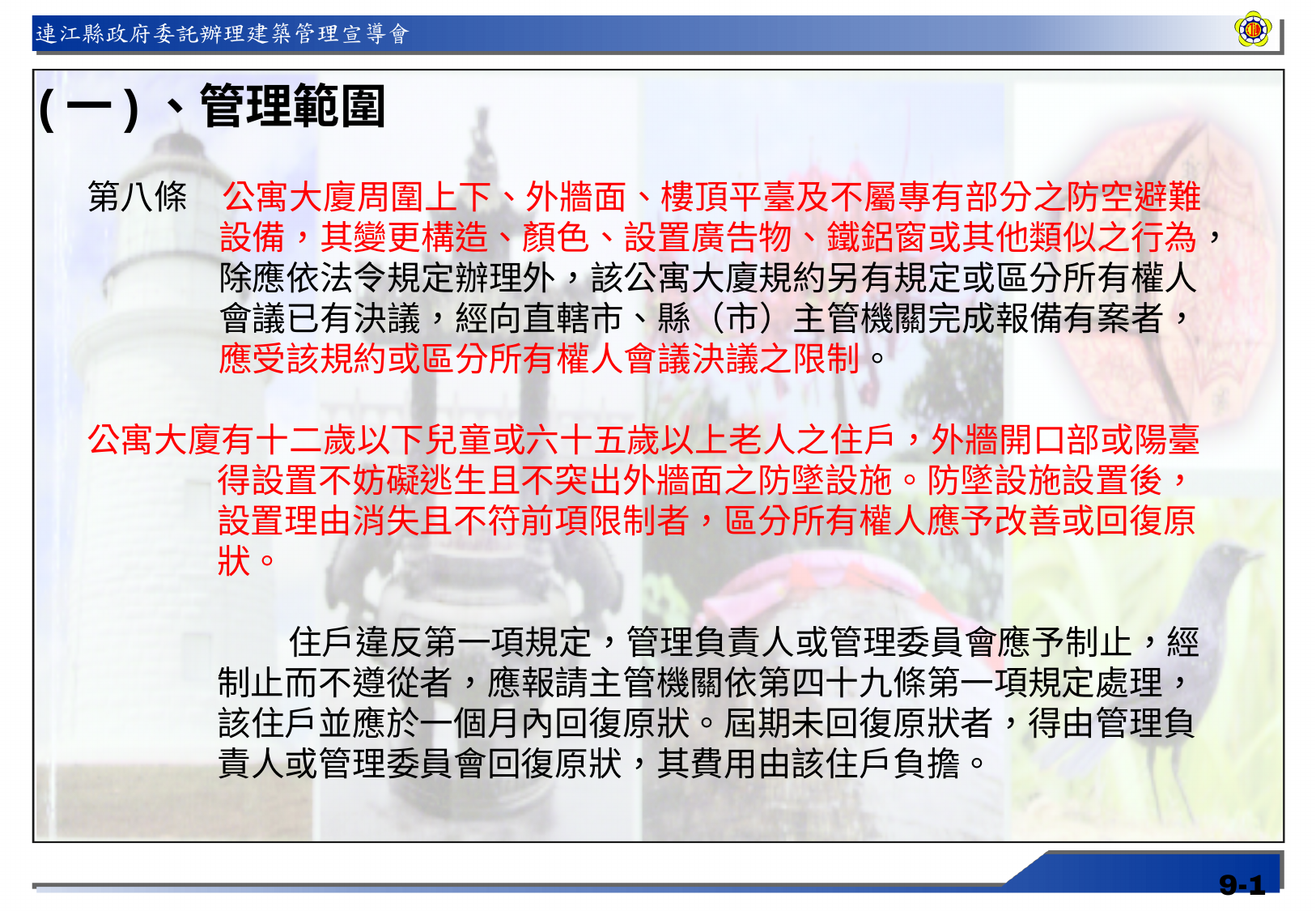

(一)、管理範圍
第八條　公寓大廈周圍上下、外牆面、樓頂平臺及不屬專有部分之防空避難設備，其變更構造、顏色、設置廣告物、鐵鋁窗或其他類似之行為，除應依法令規定辦理外，該公寓大廈規約另有規定或區分所有權人會議已有決議，經向直轄市、縣（市）主管機關完成報備有案者，應受該規約或區分所有權人會議決議之限制。

公寓大廈有十二歲以下兒童或六十五歲以上老人之住戶，外牆開口部或陽臺得設置不妨礙逃生且不突出外牆面之防墜設施。防墜設施設置後，設置理由消失且不符前項限制者，區分所有權人應予改善或回復原狀。

住戶違反第一項規定，管理負責人或管理委員會應予制止，經制止而不遵從者，應報請主管機關依第四十九條第一項規定處理，該住戶並應於一個月內回復原狀。屆期未回復原狀者，得由管理負責人或管理委員會回復原狀，其費用由該住戶負擔。

9-1